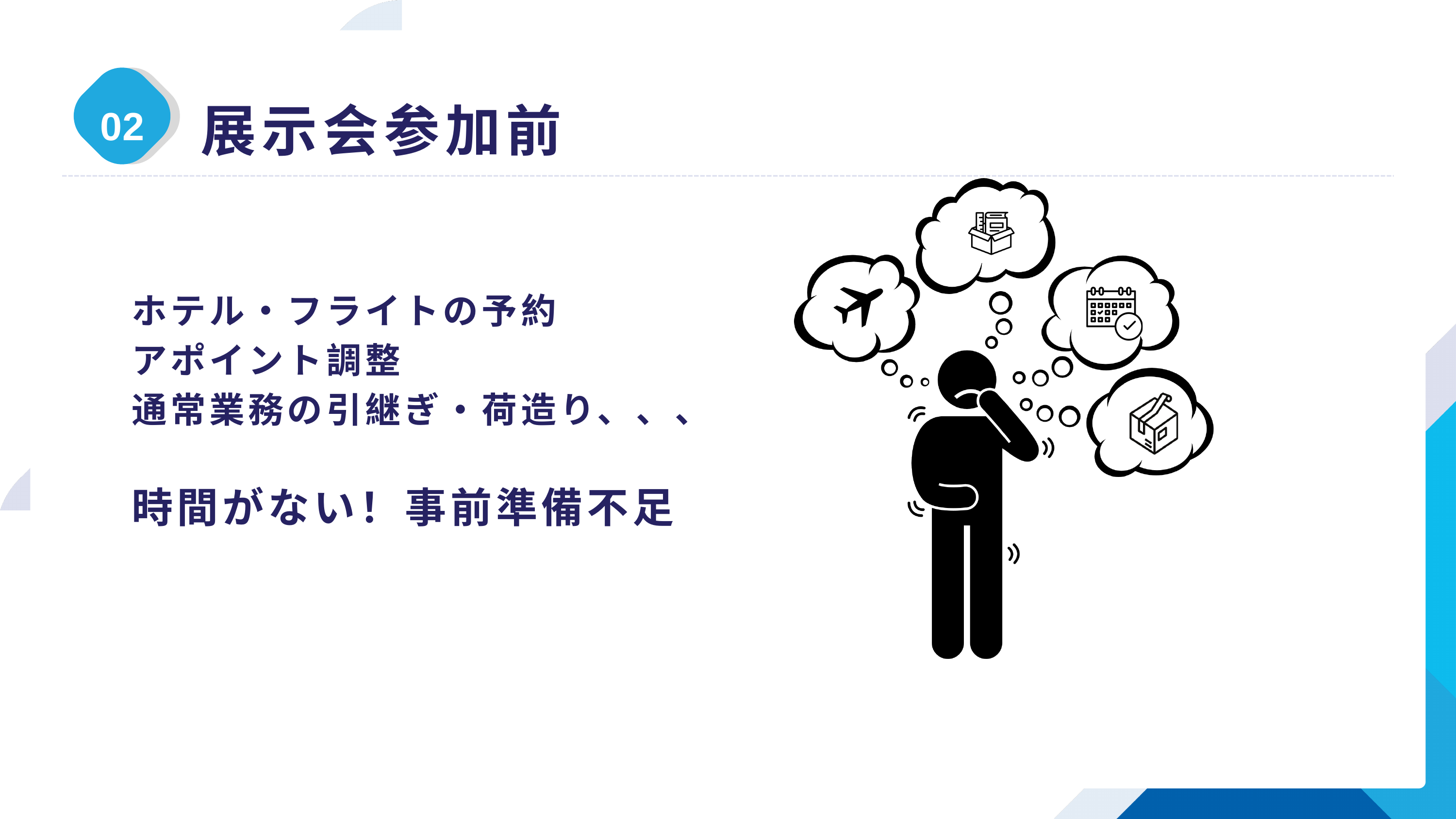

展示会参加前

02

ホテル・フライトの予約
アポイント調整
通常業務の引継ぎ・荷造り、、、

時間がない！事前準備不足